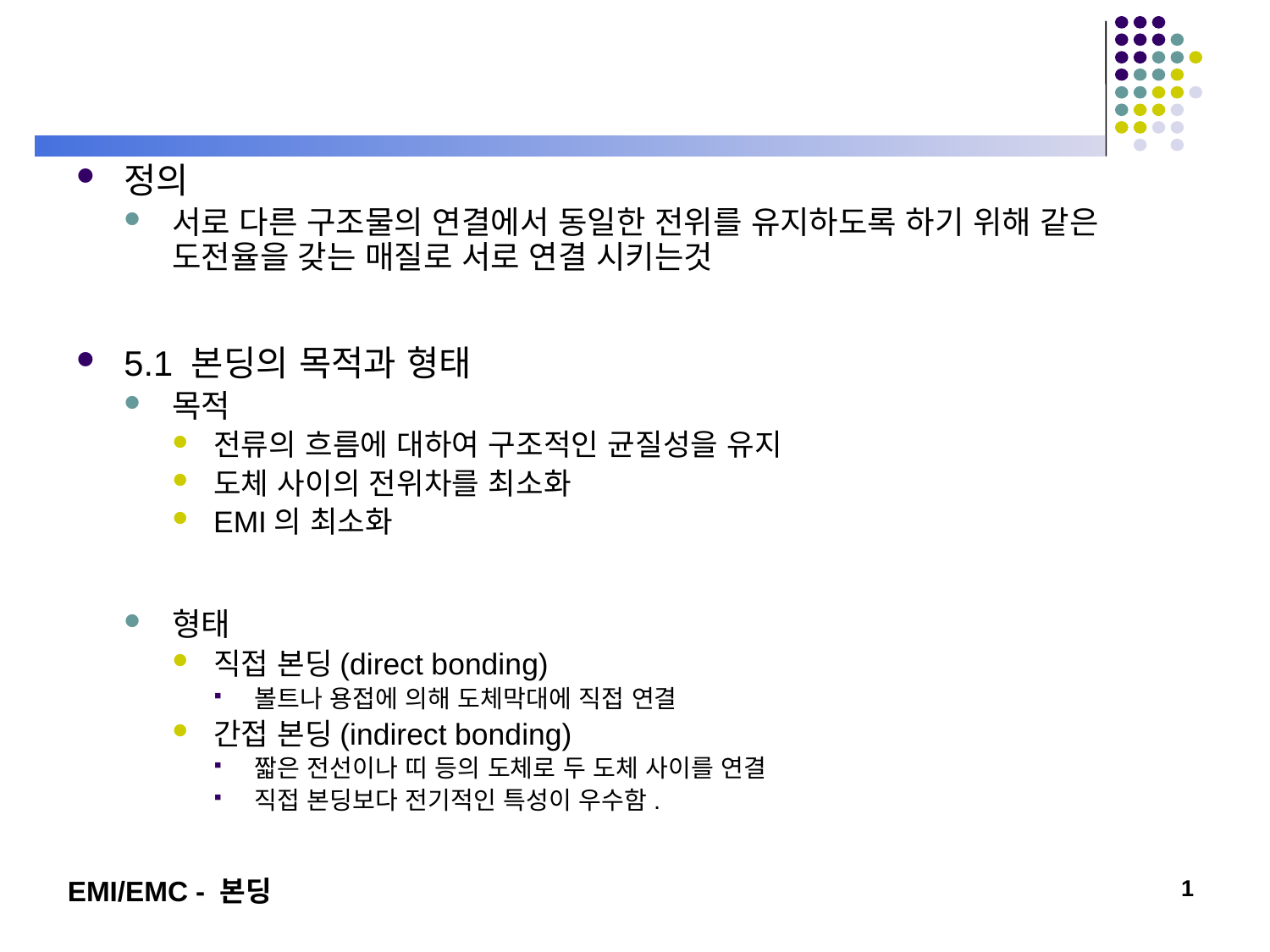

#
정의
서로 다른 구조물의 연결에서 동일한 전위를 유지하도록 하기 위해 같은 도전율을 갖는 매질로 서로 연결 시키는것

5.1 본딩의 목적과 형태
목적
전류의 흐름에 대하여 구조적인 균질성을 유지
도체 사이의 전위차를 최소화
EMI의 최소화

형태
직접 본딩(direct bonding)
볼트나 용접에 의해 도체막대에 직접 연결
간접 본딩(indirect bonding)
짧은 전선이나 띠 등의 도체로 두 도체 사이를 연결
직접 본딩보다 전기적인 특성이 우수함.

EMI/EMC - 본딩
1